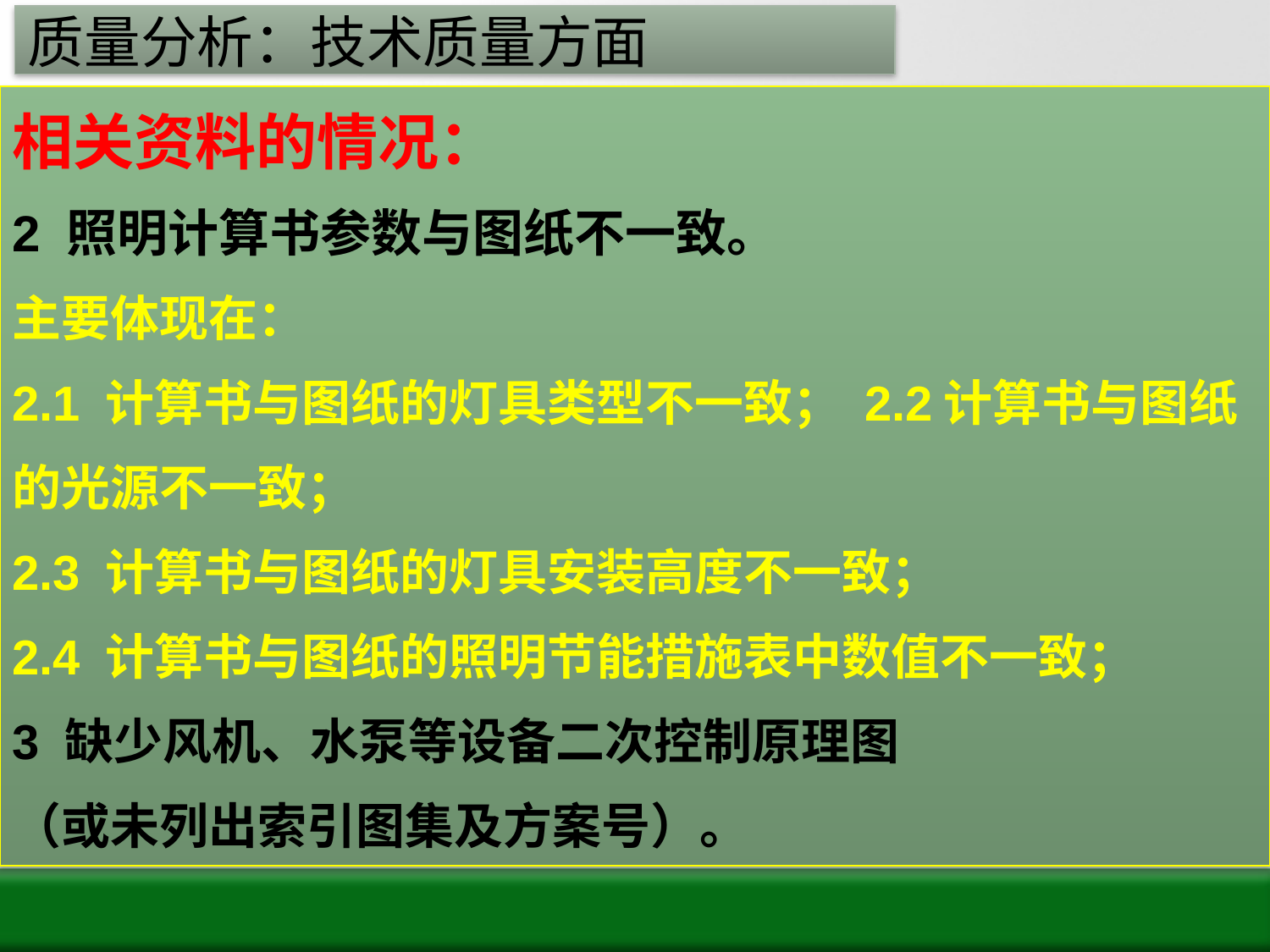

# 质量分析：技术质量方面
相关资料的情况：
2 照明计算书参数与图纸不一致。
主要体现在：
2.1 计算书与图纸的灯具类型不一致； 2.2计算书与图纸的光源不一致；
2.3 计算书与图纸的灯具安装高度不一致；
2.4 计算书与图纸的照明节能措施表中数值不一致；
3 缺少风机、水泵等设备二次控制原理图
（或未列出索引图集及方案号）。